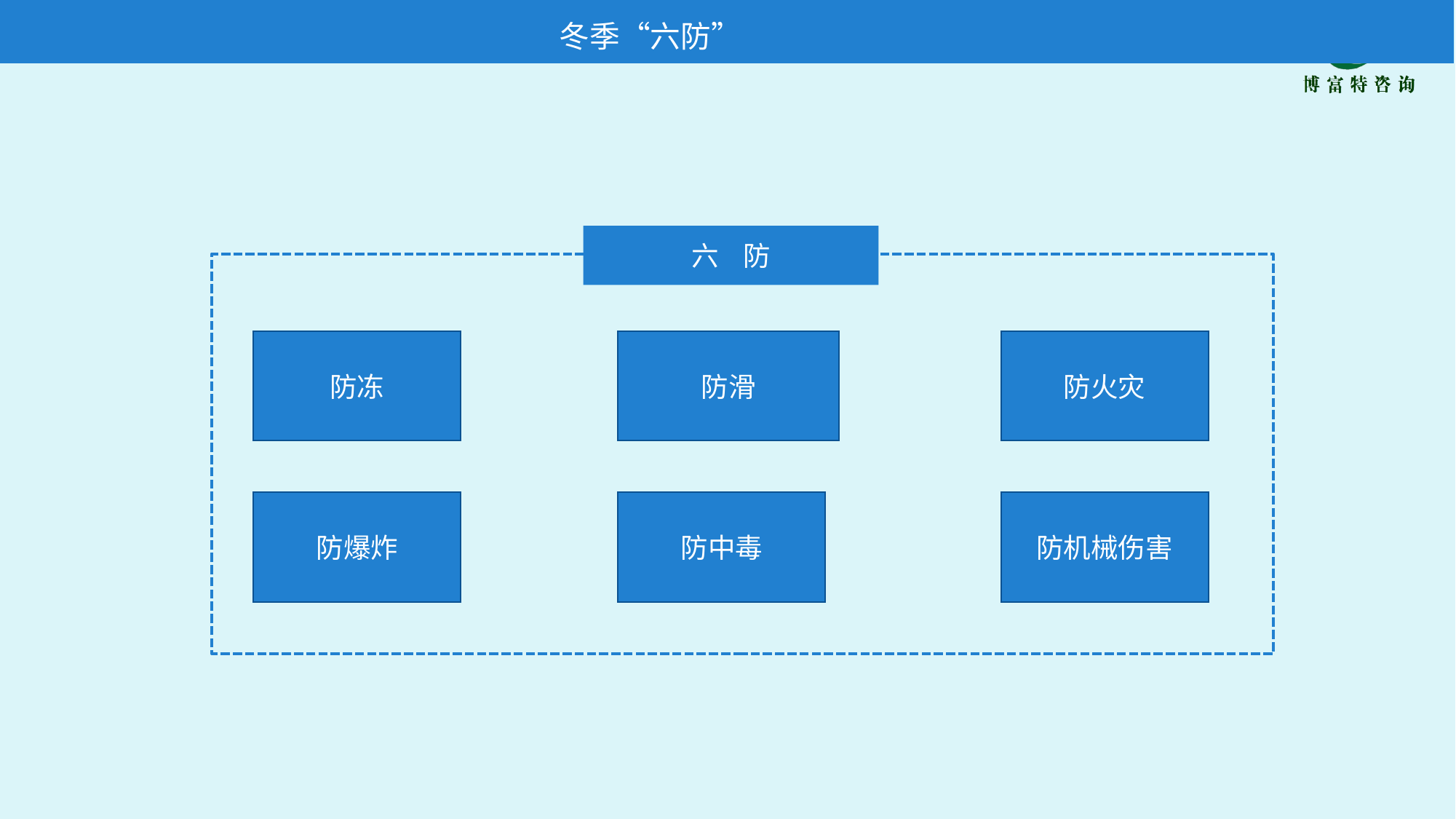

冬季“六防”
六    防

防冻
防滑
防火灾
防爆炸
防中毒
防机械伤害